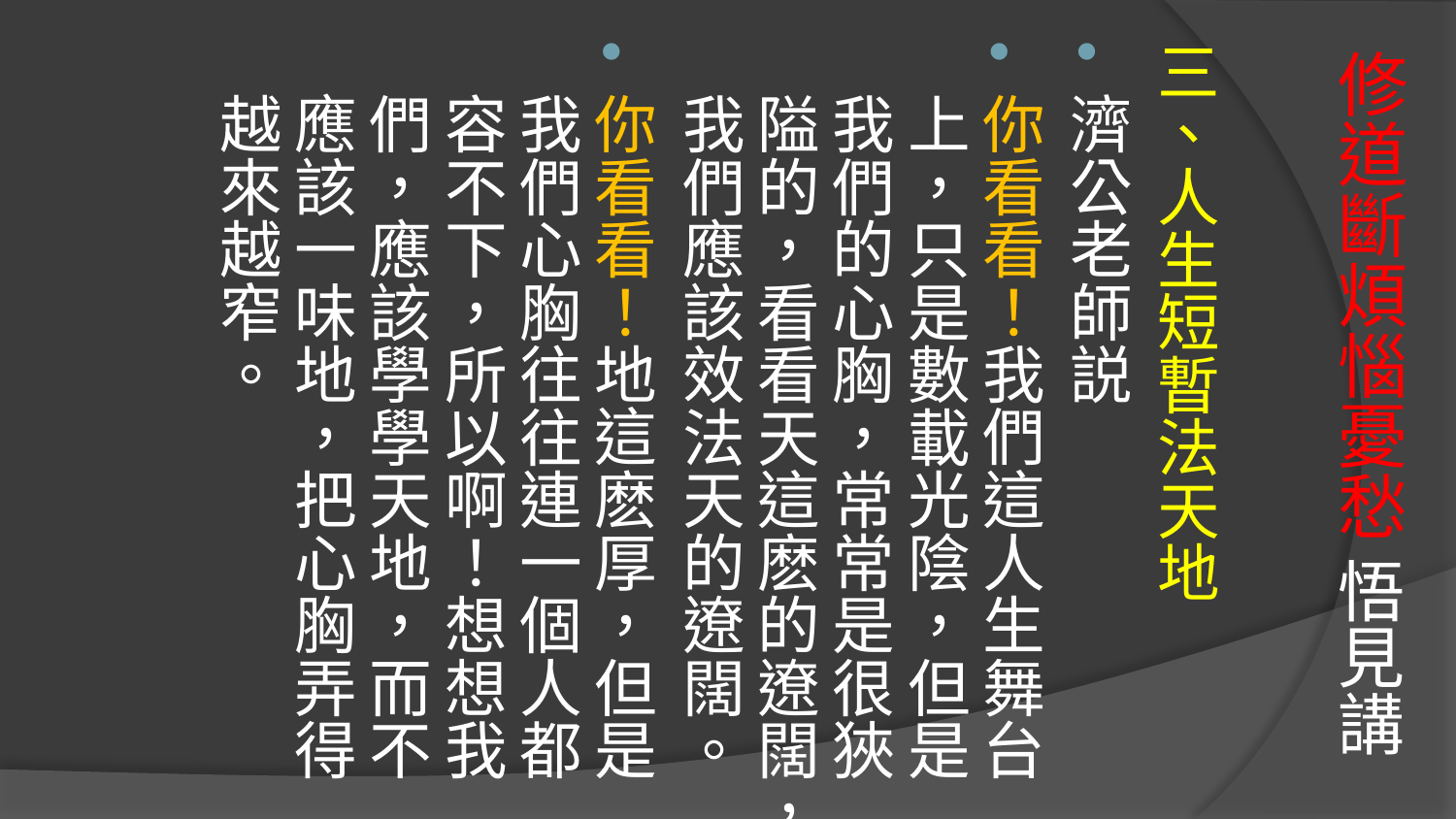

# 修道斷煩惱憂愁 悟見講
三、人生短暫法天地
濟公老師説
你看看！我們這人生舞台上，只是數載光陰，但是我們的心胸，常常是很狹隘的，看看天這麽的遼闊，我們應該效法天的遼闊。
你看看！地這麽厚，但是我們心胸往往連一個人都容不下，所以啊！想想我們，應該學學天地，而不應該一味地，把心胸弄得越來越窄。